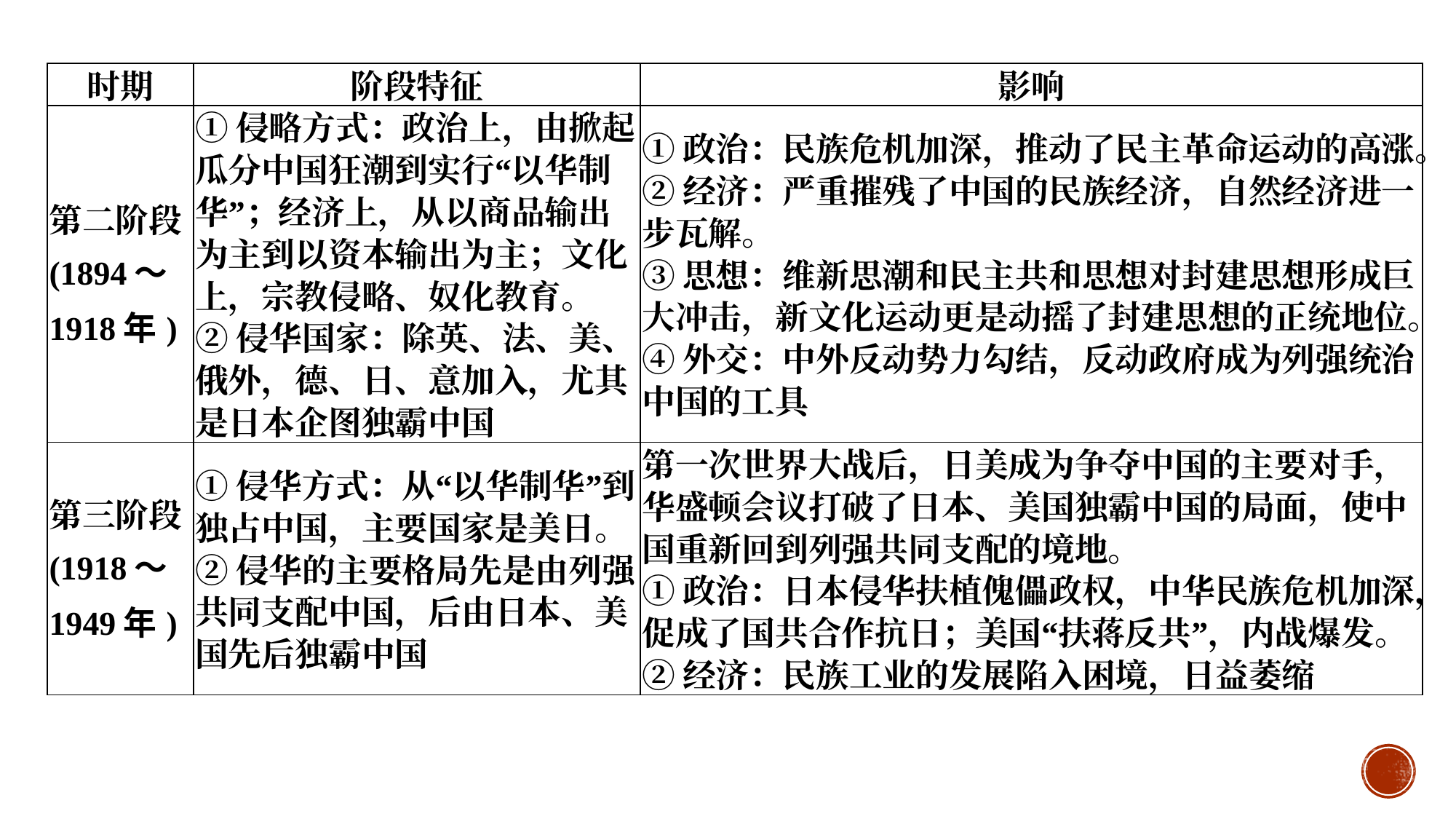

#
| 时期 | 阶段特征 | 影响 |
| --- | --- | --- |
| 第二阶段 (1894～ 1918年) | ①侵略方式：政治上，由掀起瓜分中国狂潮到实行“以华制华”；经济上，从以商品输出为主到以资本输出为主；文化上，宗教侵略、奴化教育。 ②侵华国家：除英、法、美、俄外，德、日、意加入，尤其是日本企图独霸中国 | ①政治：民族危机加深，推动了民主革命运动的高涨。 ②经济：严重摧残了中国的民族经济，自然经济进一步瓦解。 ③思想：维新思潮和民主共和思想对封建思想形成巨大冲击，新文化运动更是动摇了封建思想的正统地位。 ④外交：中外反动势力勾结，反动政府成为列强统治中国的工具 |
| 第三阶段 (1918～ 1949年) | ①侵华方式：从“以华制华”到独占中国，主要国家是美日。 ②侵华的主要格局先是由列强共同支配中国，后由日本、美国先后独霸中国 | 第一次世界大战后，日美成为争夺中国的主要对手，华盛顿会议打破了日本、美国独霸中国的局面，使中国重新回到列强共同支配的境地。 ①政治：日本侵华扶植傀儡政权，中华民族危机加深，促成了国共合作抗日；美国“扶蒋反共”，内战爆发。 ②经济：民族工业的发展陷入困境，日益萎缩 |